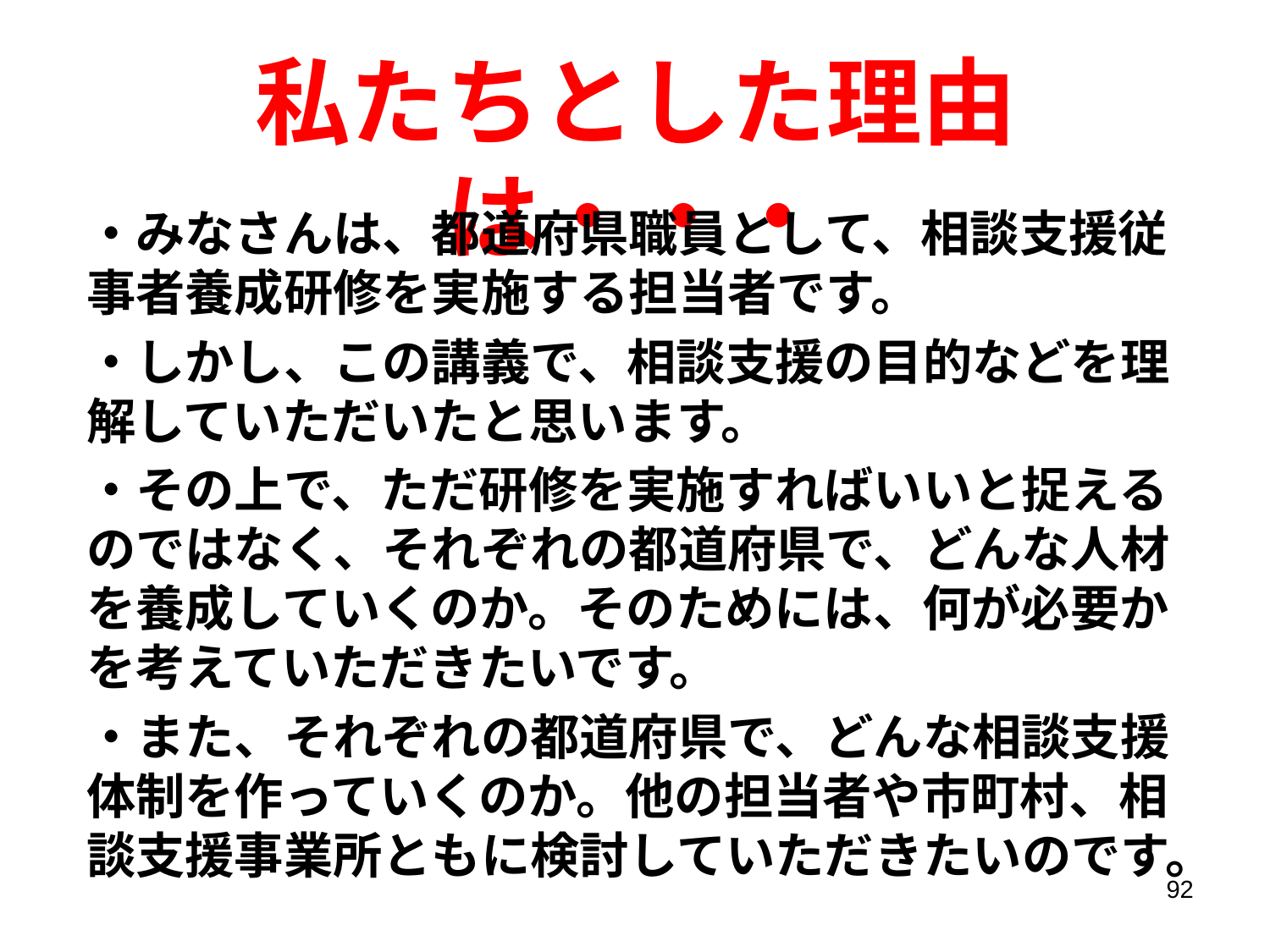

私たちとした理由は・・・
・みなさんは、都道府県職員として、相談支援従事者養成研修を実施する担当者です。
・しかし、この講義で、相談支援の目的などを理解していただいたと思います。
・その上で、ただ研修を実施すればいいと捉えるのではなく、それぞれの都道府県で、どんな人材を養成していくのか。そのためには、何が必要かを考えていただきたいです。
・また、それぞれの都道府県で、どんな相談支援体制を作っていくのか。他の担当者や市町村、相談支援事業所ともに検討していただきたいのです。
92